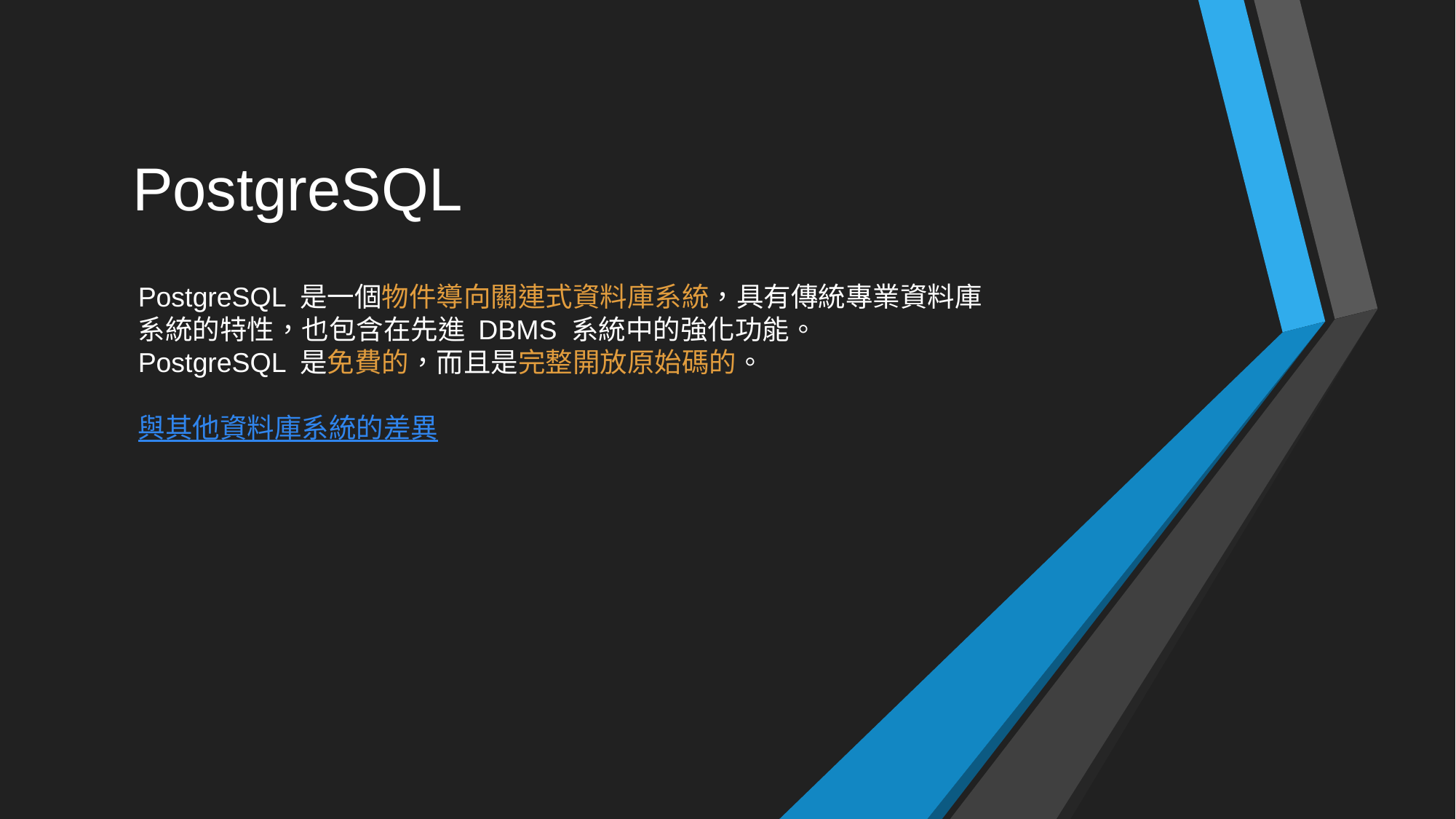

# PostgreSQL
PostgreSQL 是一個物件導向關連式資料庫系統，具有傳統專業資料庫系統的特性，也包含在先進 DBMS 系統中的強化功能。
PostgreSQL 是免費的，而且是完整開放原始碼的。

與其他資料庫系統的差異